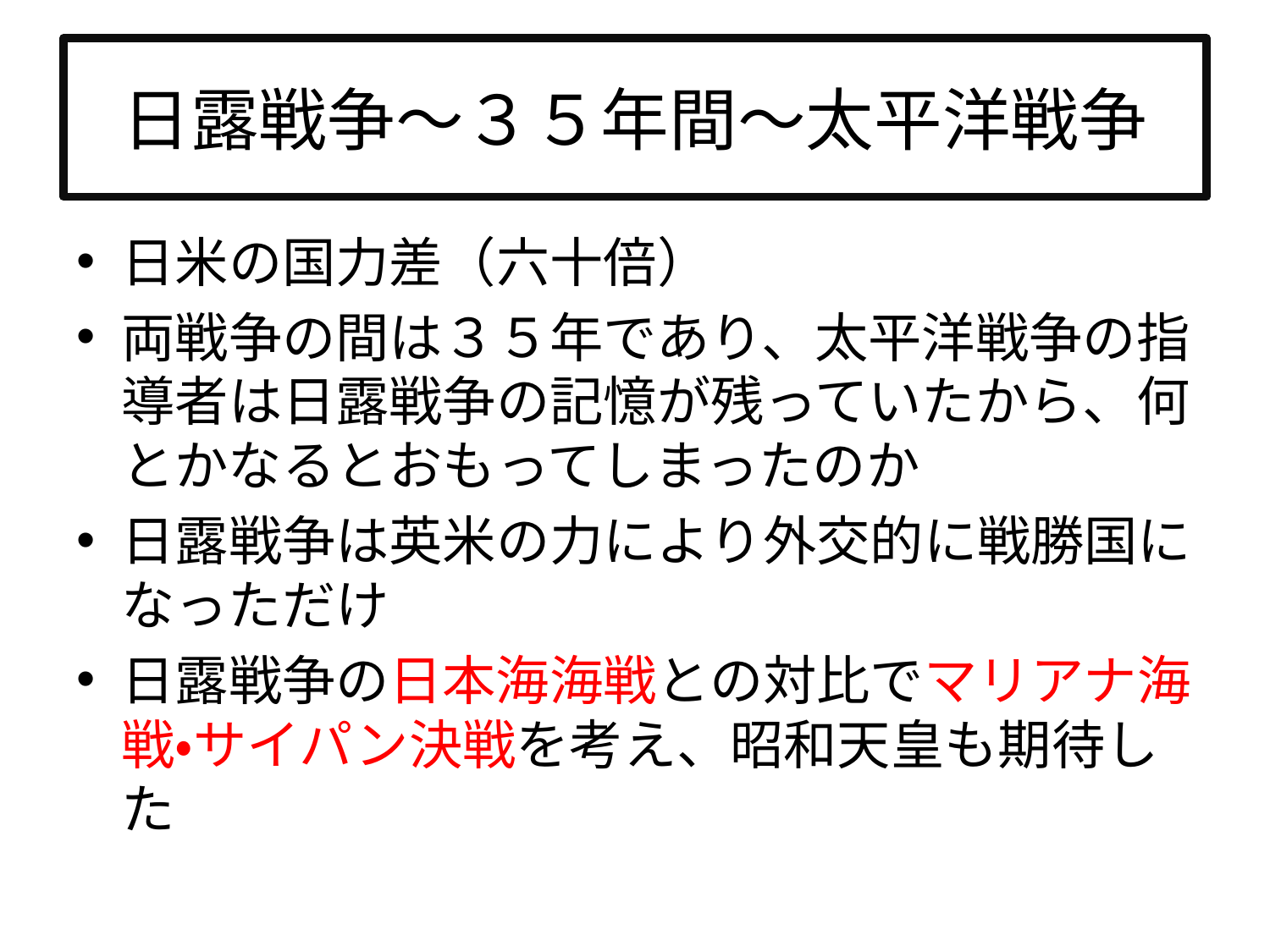

# 日露戦争～３５年間～太平洋戦争
日米の国力差（六十倍）
両戦争の間は３５年であり、太平洋戦争の指導者は日露戦争の記憶が残っていたから、何とかなるとおもってしまったのか
日露戦争は英米の力により外交的に戦勝国になっただけ
日露戦争の日本海海戦との対比でマリアナ海戦・サイパン決戦を考え、昭和天皇も期待した